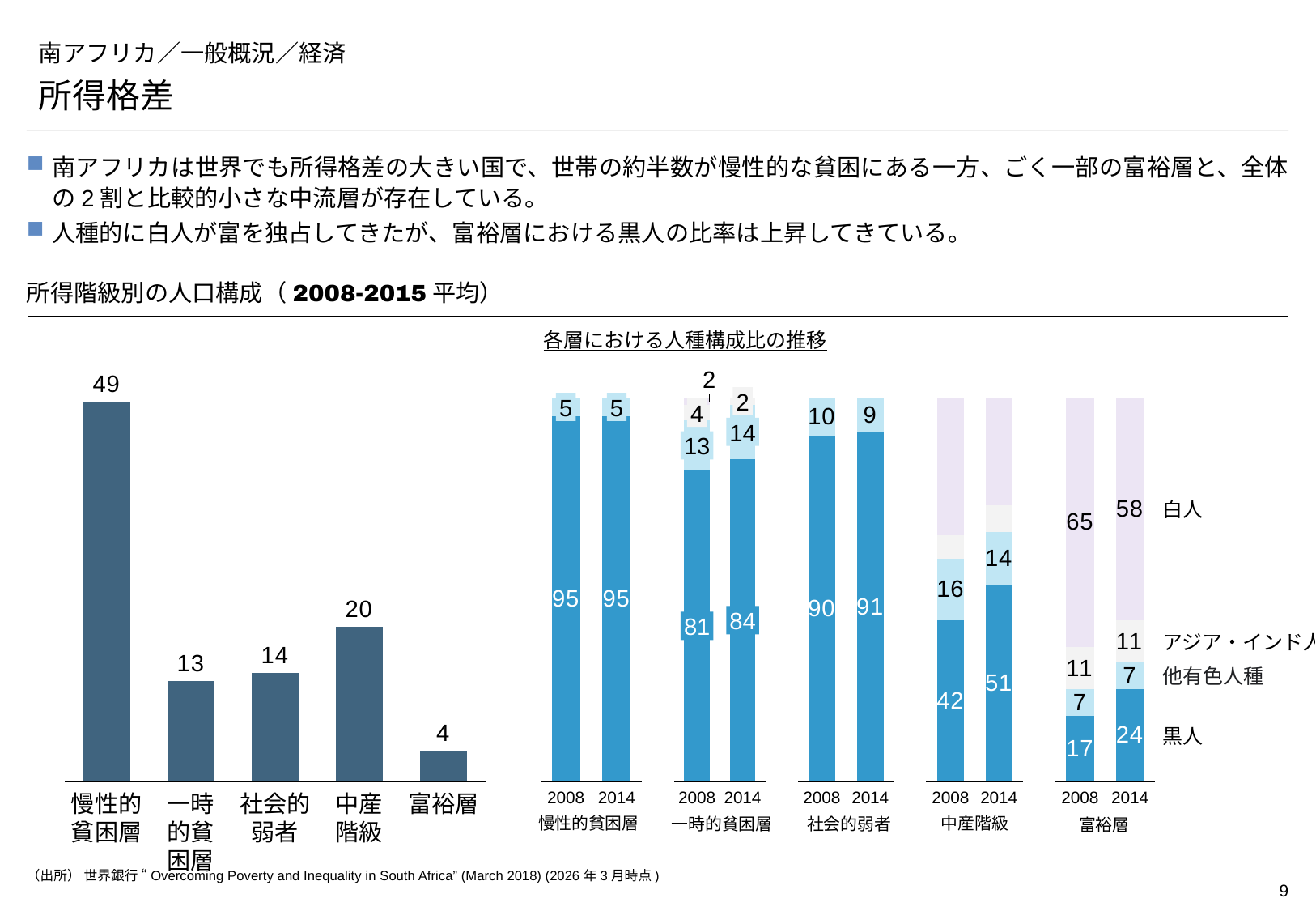

# 南アフリカ／一般概況／経済
所得格差
南アフリカは世界でも所得格差の大きい国で、世帯の約半数が慢性的な貧困にある一方、ごく一部の富裕層と、全体の2割と比較的小さな中流層が存在している。
人種的に白人が富を独占してきたが、富裕層における黒人の比率は上昇してきている。
所得階級別の人口構成（2008-2015平均）
各層における人種構成比の推移

### Chart

| Category |  |  |  |  |
|---|---|---|---|---|

### Chart

| Category |  |
|---|---|

### Chart

| Category |  |  |
|---|---|---|

### Chart

| Category |  |  |  |  |
|---|---|---|---|---|

### Chart

| Category |  |  |  |  |
|---|---|---|---|---|

### Chart

| Category |  |  |  |  |
|---|---|---|---|---|
2
5
5
4
14
13
白人
84
81
アジア・インド人
他有色人種
黒人
2008
2014
2008
2014
2008
2014
2008
2014
2008
2014
慢性的貧困層
一時的貧困層
社会的
弱者
中産階級
富裕層
慢性的貧困層
中産階級
一時的貧困層
社会的弱者
富裕層
（出所） 世界銀行 “Overcoming Poverty and Inequality in South Africa” (March 2018) (2026年3月時点)